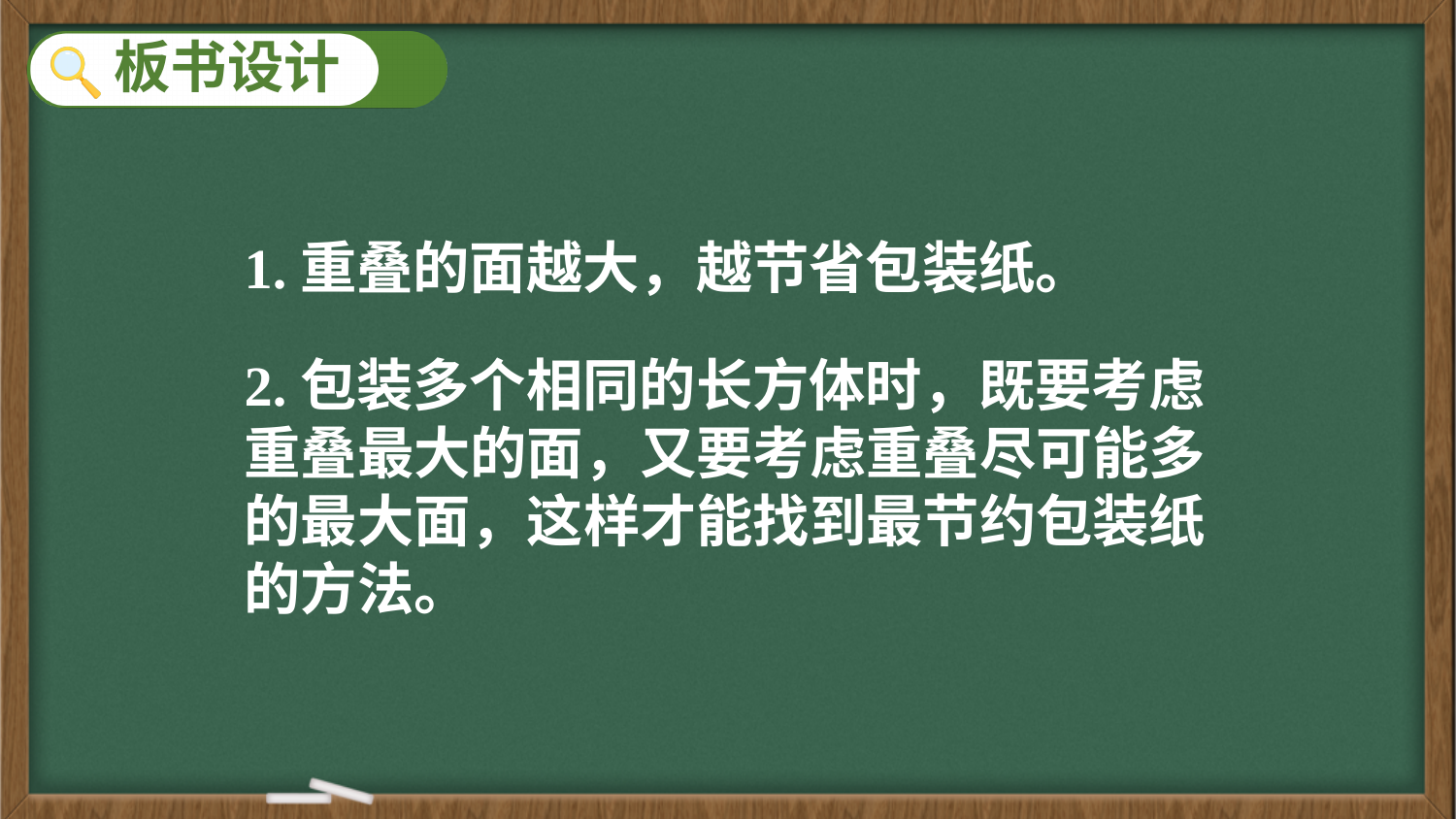

1.重叠的面越大，越节省包装纸。

2.包装多个相同的长方体时，既要考虑重叠最大的面，又要考虑重叠尽可能多的最大面，这样才能找到最节约包装纸的方法。